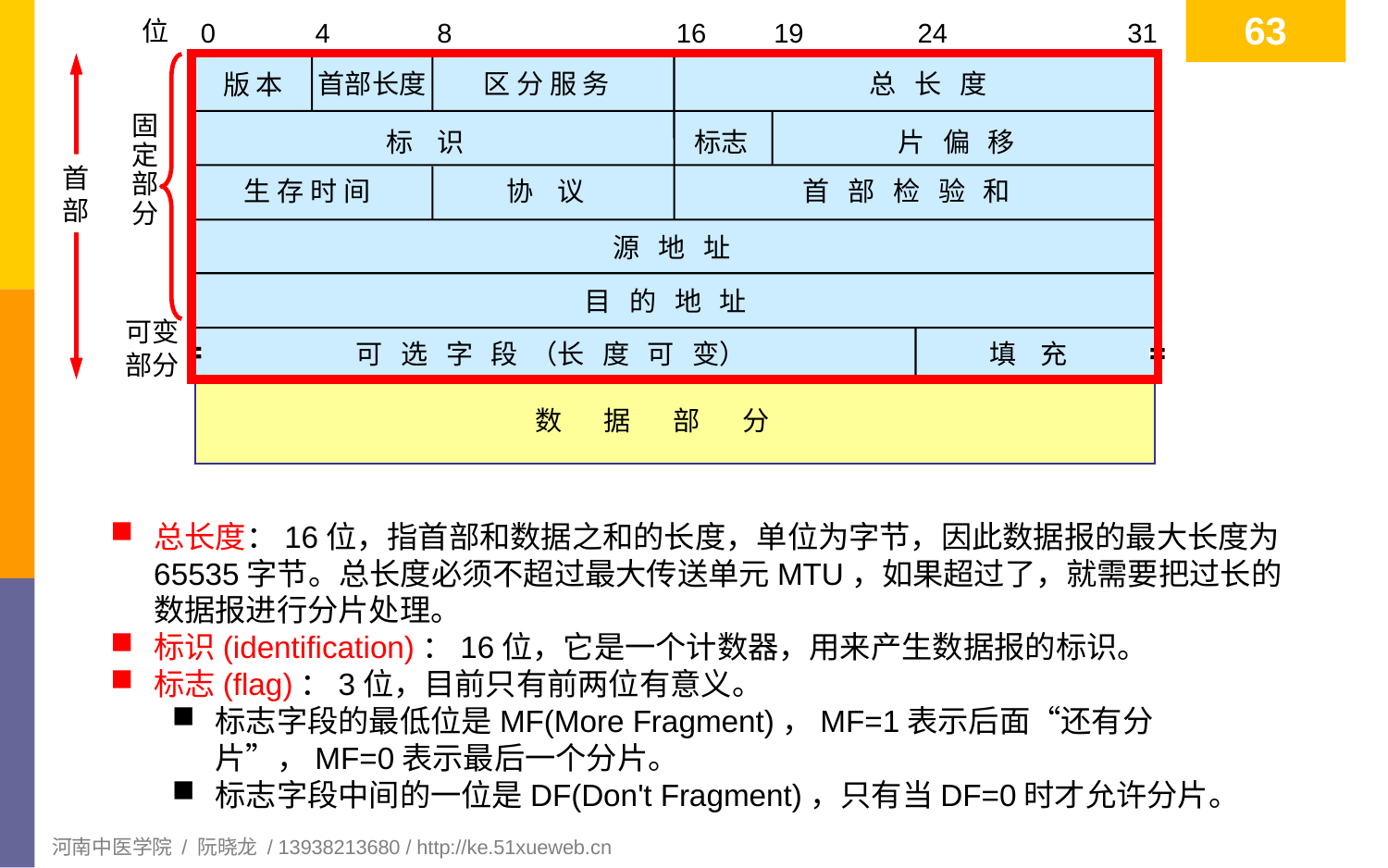

63
位
0
4
8
16
19
24
31

首
部

区 分 服 务
总   长   度
首部长度
版 本
固
定
部
分

标    识
标志
片   偏   移

生 存 时 间
协    议
首   部   检   验   和

源   地   址

目   的   地   址
可变
部分

可   选   字   段  （长   度   可   变）
填    充

数       据       部       分

总长度：16位，指首部和数据之和的长度，单位为字节，因此数据报的最大长度为65535字节。总长度必须不超过最大传送单元MTU，如果超过了，就需要把过长的数据报进行分片处理。
标识(identification)：16位，它是一个计数器，用来产生数据报的标识。
标志(flag)：3位，目前只有前两位有意义。
标志字段的最低位是MF(More Fragment)，MF=1表示后面“还有分片”，MF=0表示最后一个分片。
标志字段中间的一位是DF(Don't Fragment)，只有当DF=0时才允许分片。